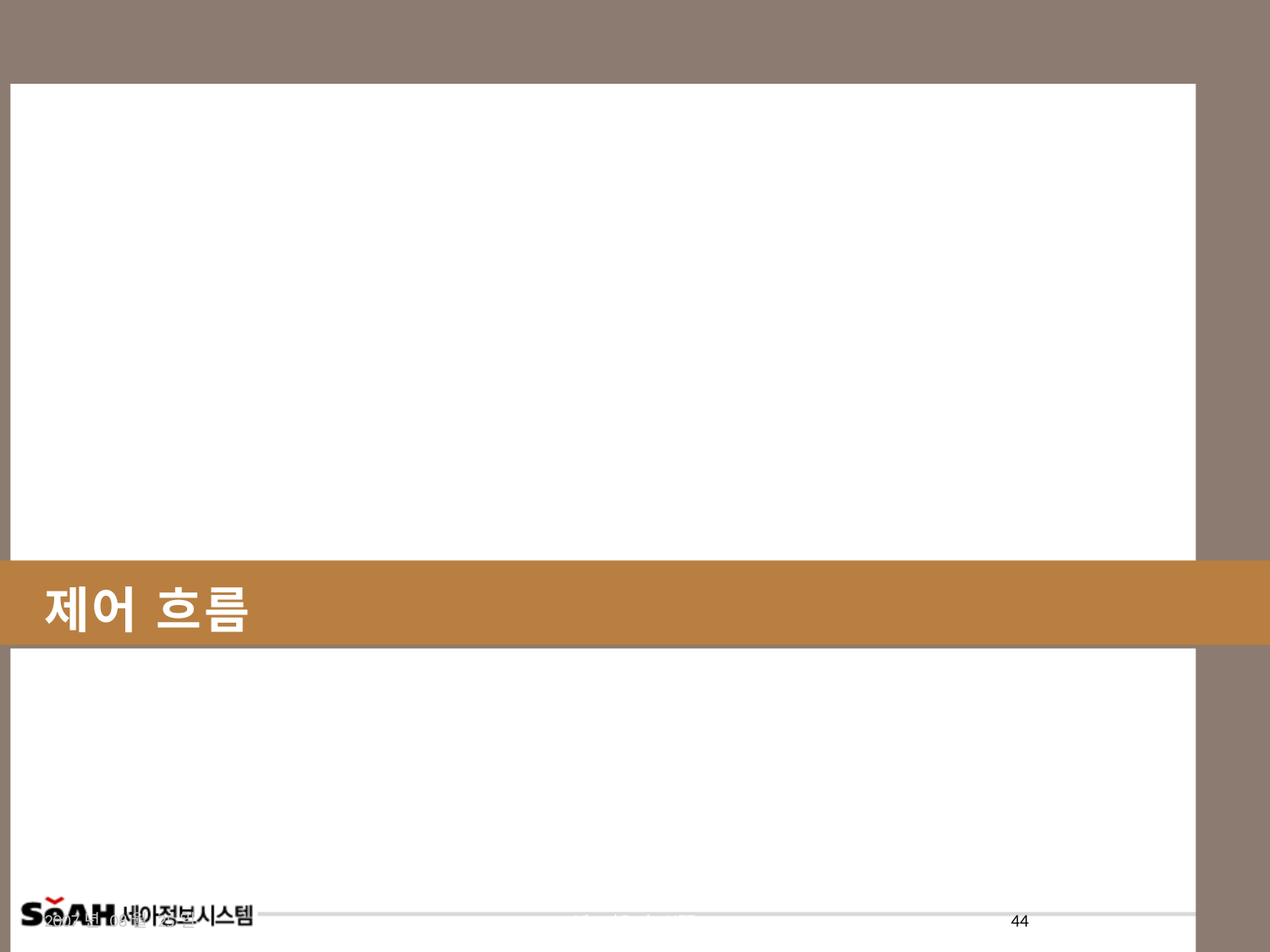

# 제어 흐름
2007년 08월 25일
Visual Basic .NET
44